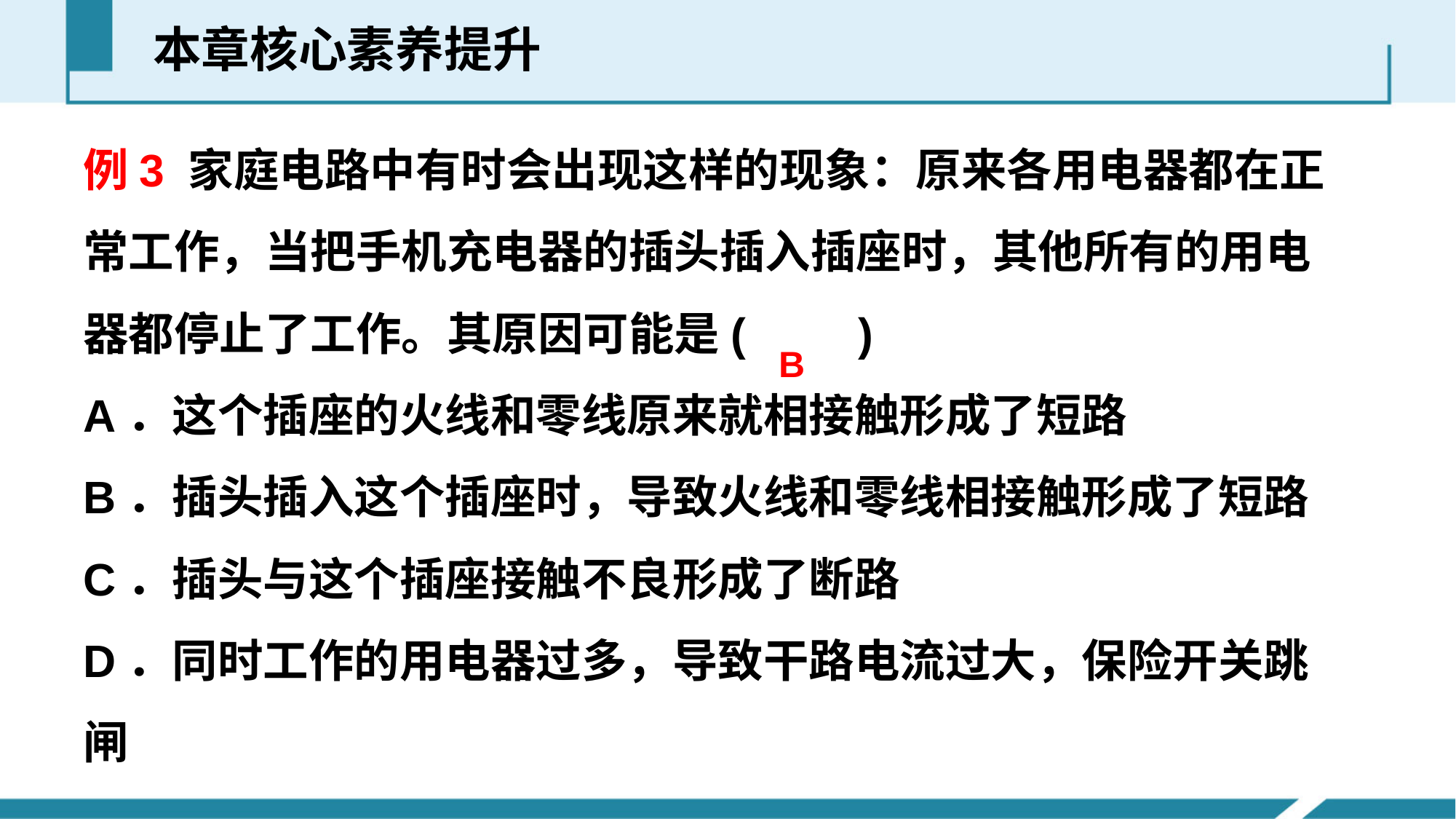

本章核心素养提升
例3 家庭电路中有时会出现这样的现象：原来各用电器都在正常工作，当把手机充电器的插头插入插座时，其他所有的用电器都停止了工作。其原因可能是(　　)
A．这个插座的火线和零线原来就相接触形成了短路
B．插头插入这个插座时，导致火线和零线相接触形成了短路
C．插头与这个插座接触不良形成了断路
D．同时工作的用电器过多，导致干路电流过大，保险开关跳闸
B